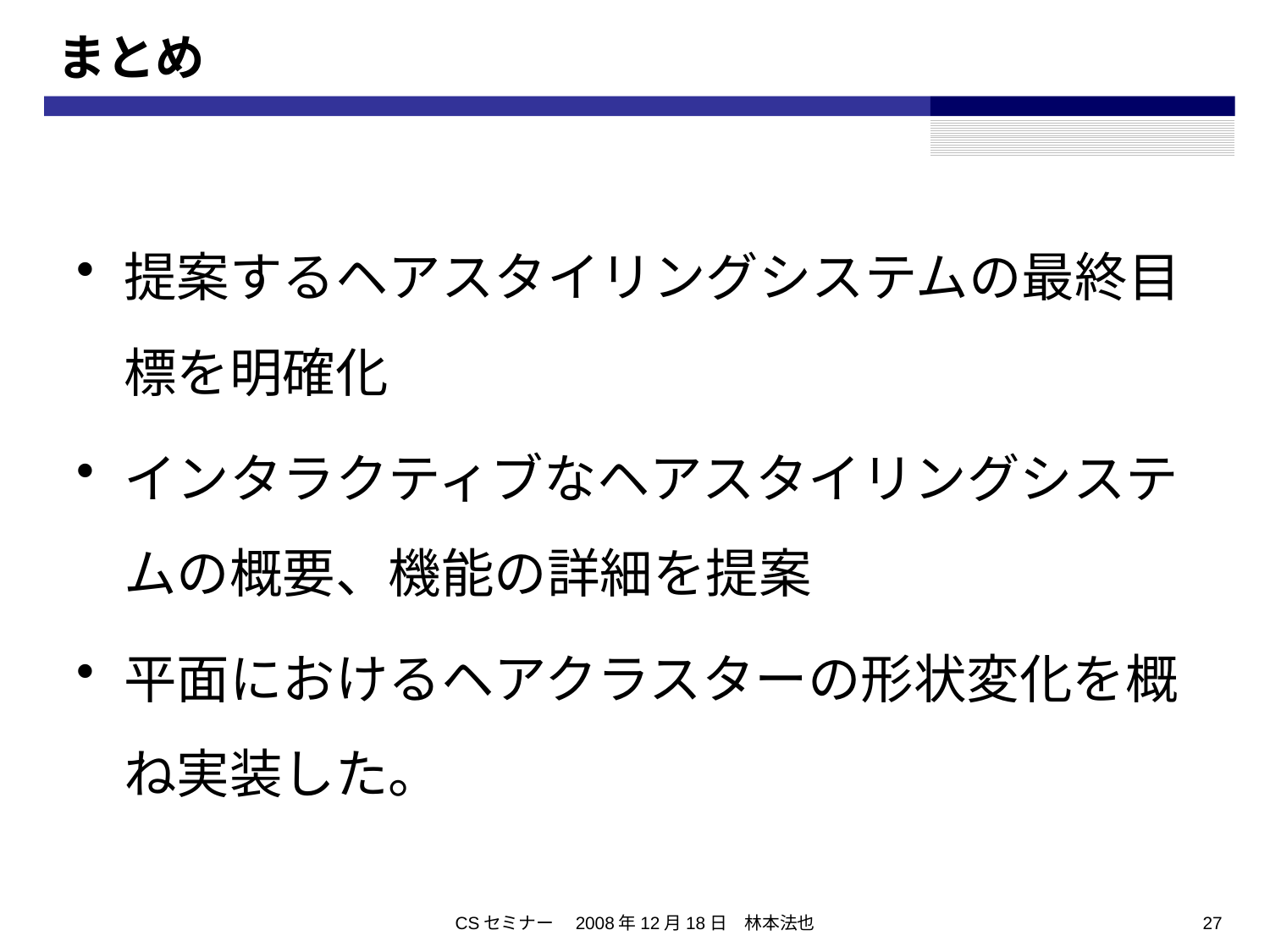

# まとめ
提案するヘアスタイリングシステムの最終目標を明確化
インタラクティブなヘアスタイリングシステムの概要、機能の詳細を提案
平面におけるヘアクラスターの形状変化を概ね実装した。
CSセミナー　2008年12月18日　林本法也
27